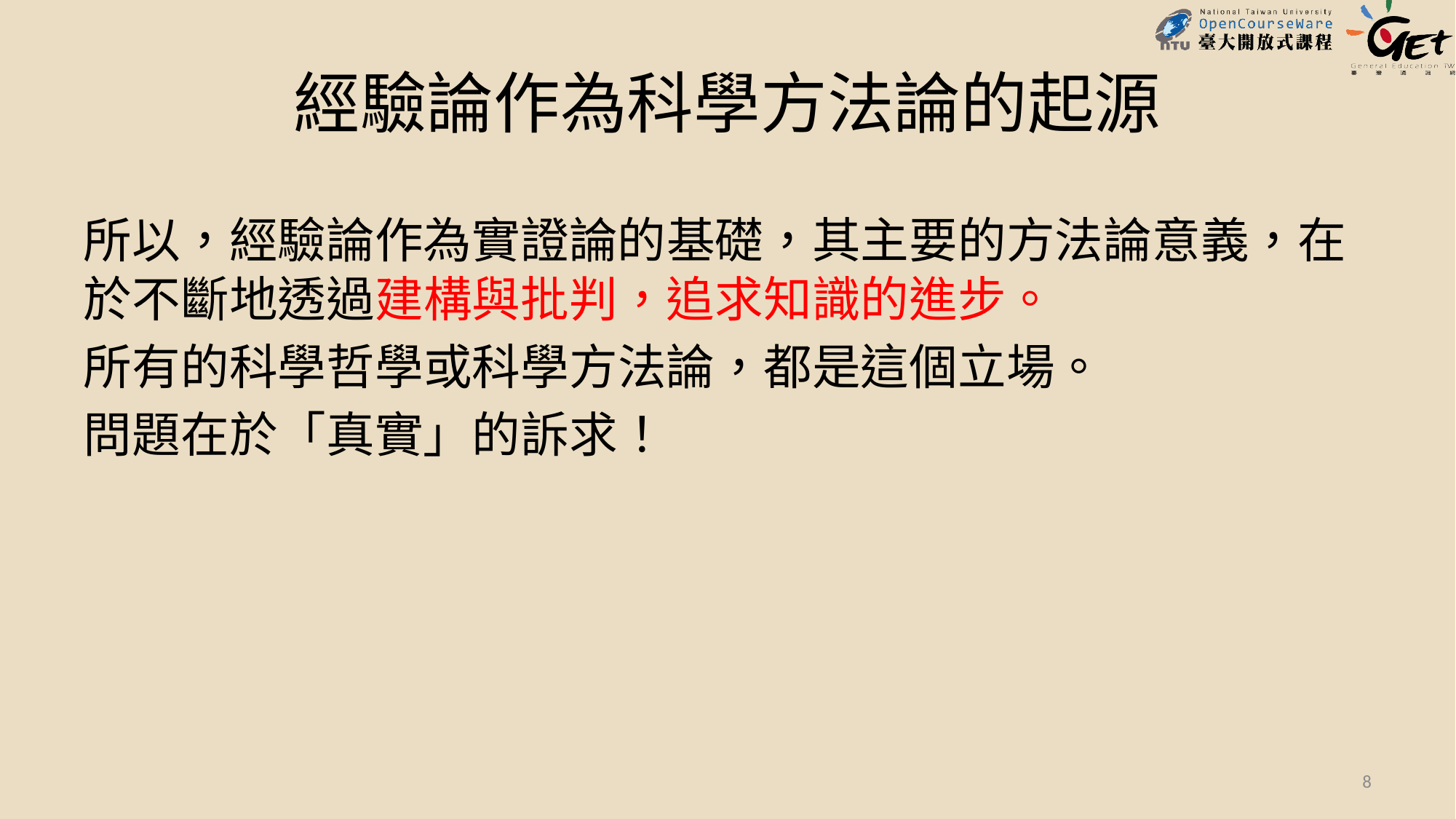

# 經驗論作為科學方法論的起源
所以，經驗論作為實證論的基礎，其主要的方法論意義，在於不斷地透過建構與批判，追求知識的進步。
所有的科學哲學或科學方法論，都是這個立場。
問題在於「真實」的訴求！
8